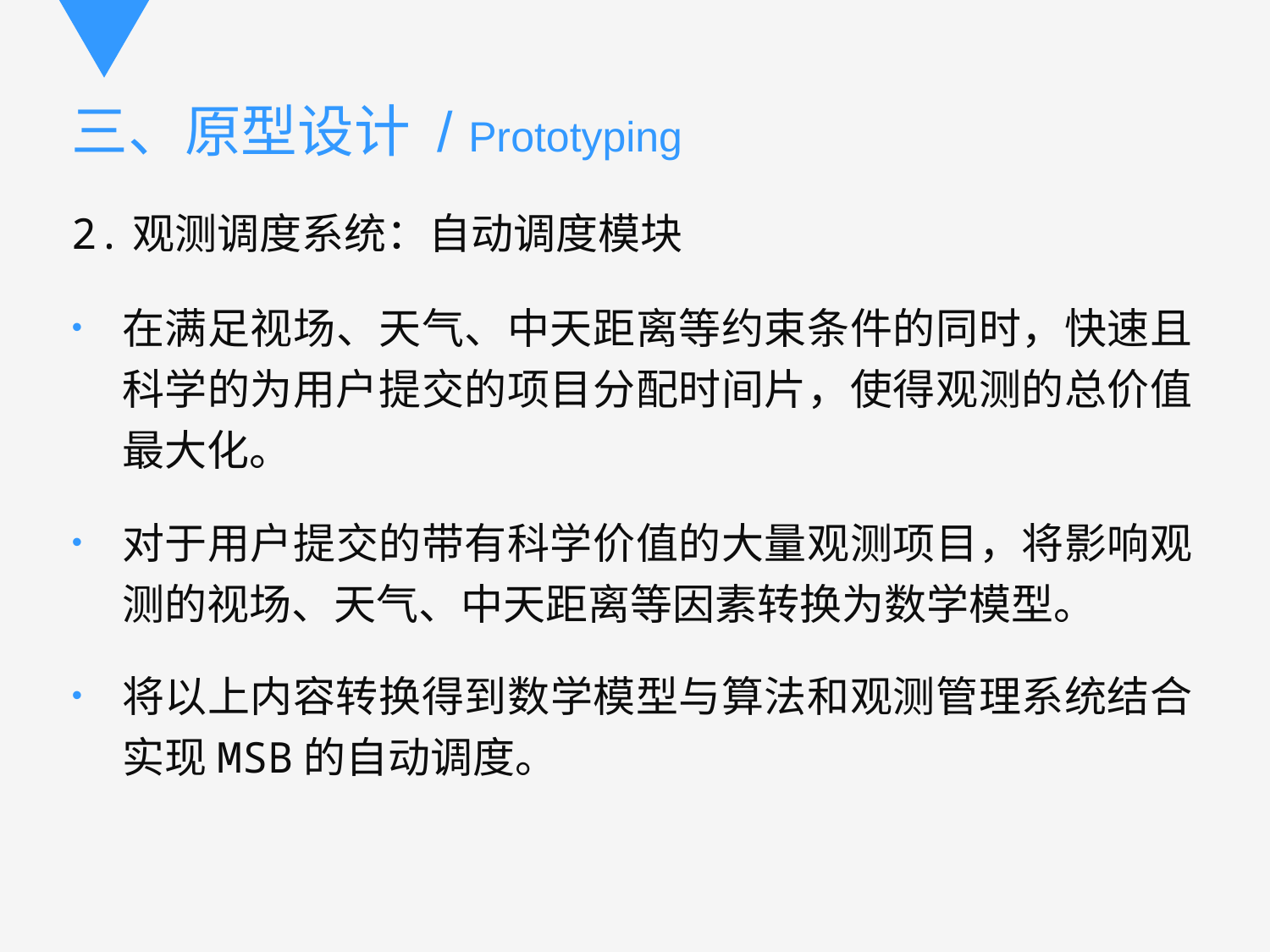

# 三、原型设计 / Prototyping
2.观测调度系统：自动调度模块
在满足视场、天气、中天距离等约束条件的同时，快速且科学的为用户提交的项目分配时间片，使得观测的总价值最大化。
对于用户提交的带有科学价值的大量观测项目，将影响观测的视场、天气、中天距离等因素转换为数学模型。
将以上内容转换得到数学模型与算法和观测管理系统结合实现MSB的自动调度。